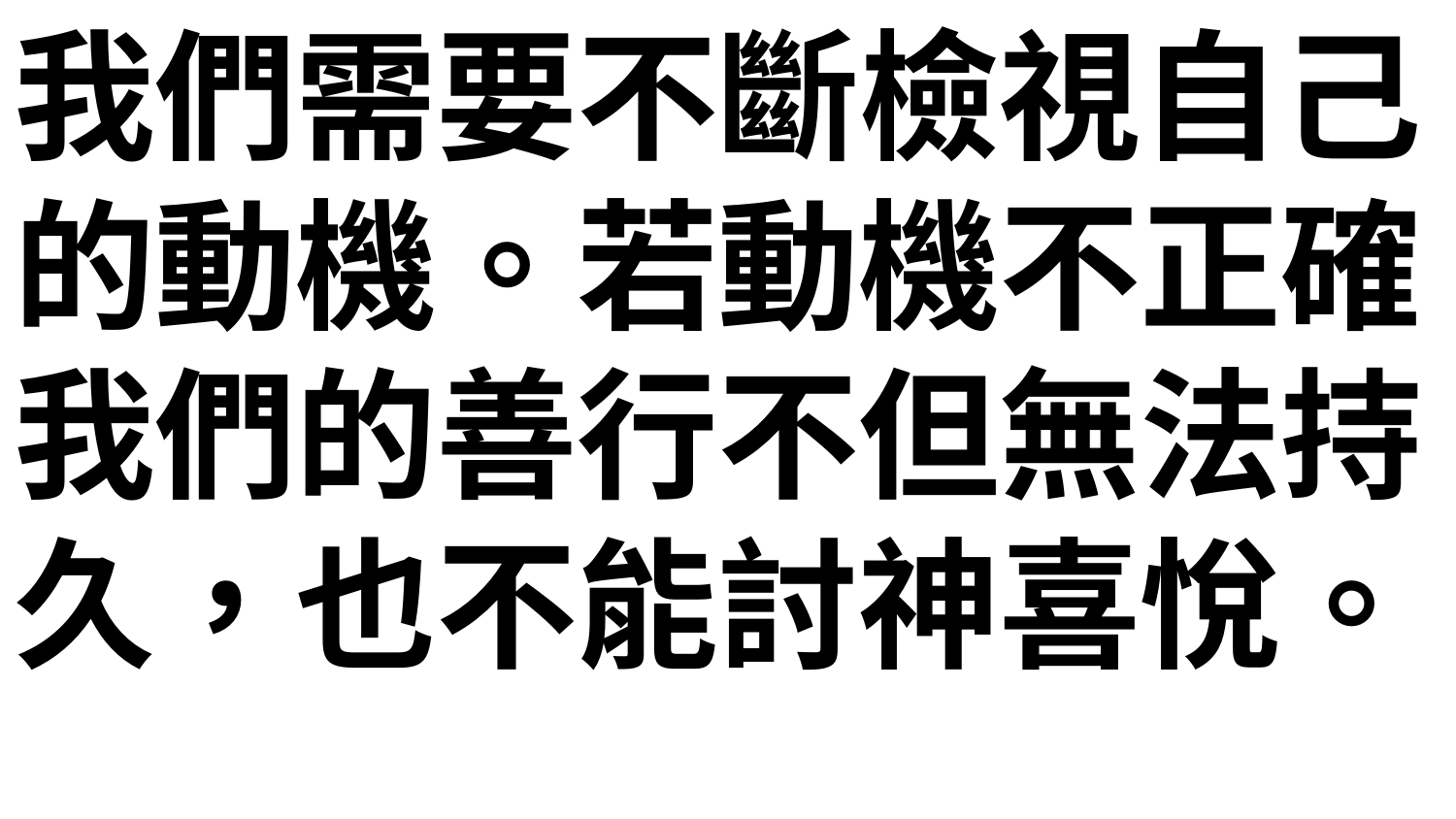

我們需要不斷檢視自己的動機。若動機不正確，我們的善行不但無法持久，也不能討神喜悅。